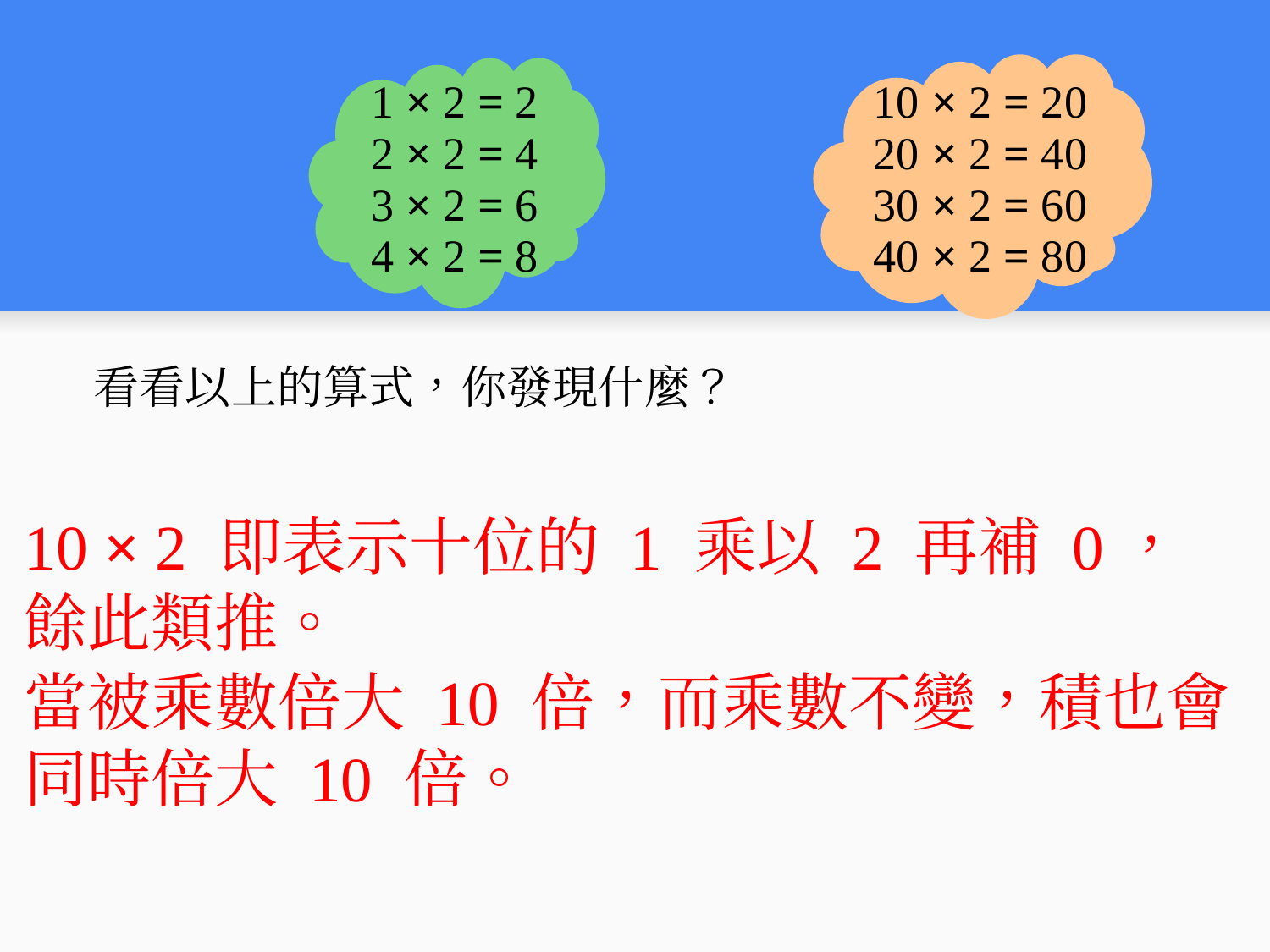

10 × 2 = 20

1 × 2 = 2
2 × 2 = 4
20 × 2 = 40
3 × 2 = 6
30 × 2 = 60
4 × 2 = 8
40 × 2 = 80
看看以上的算式，你發現什麼？
10 × 2 即表示十位的 1 乘以 2 再補 0，餘此類推。
當被乘數倍大 10 倍，而乘數不變，積也會同時倍大 10 倍。